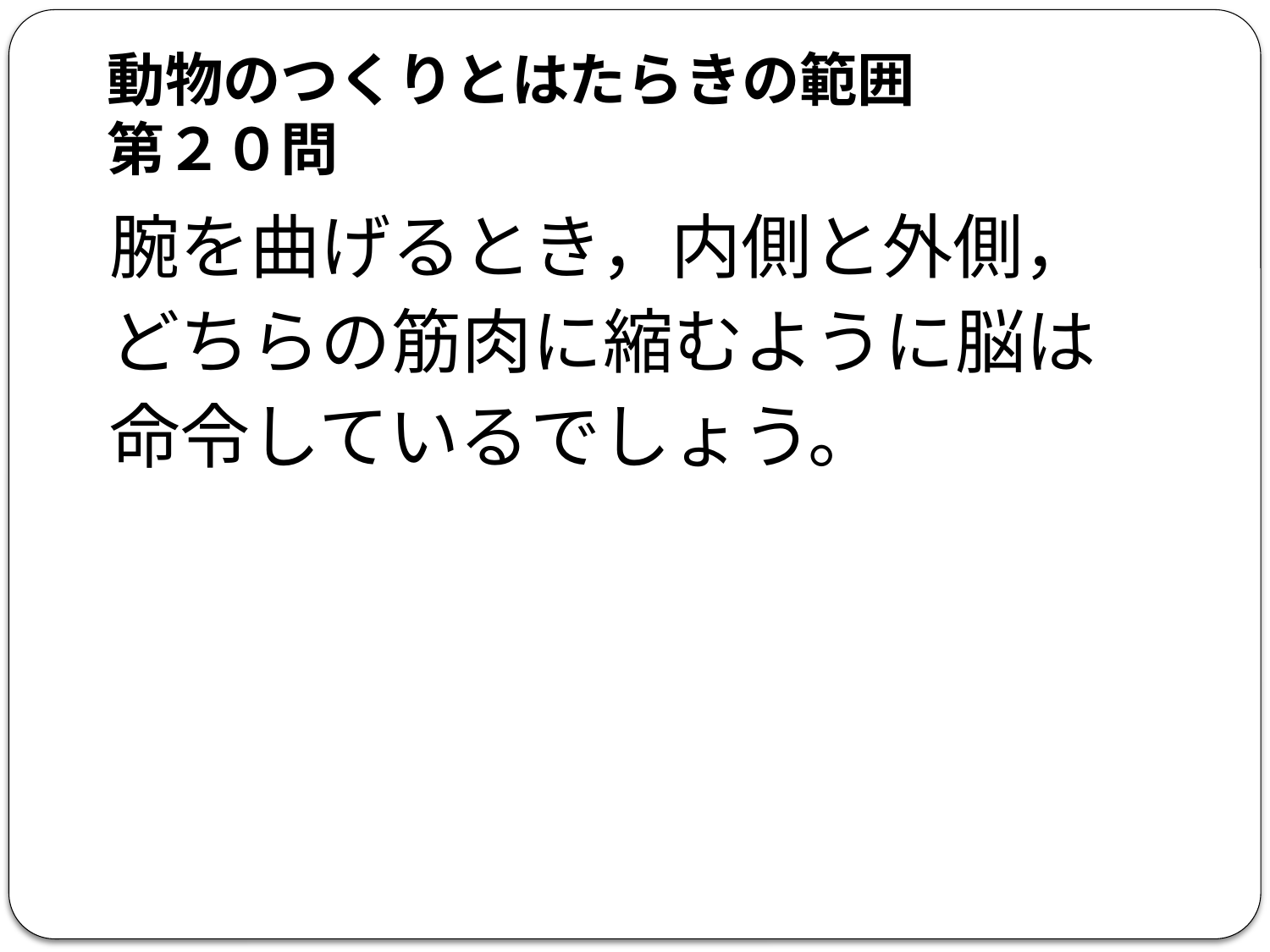

# 動物のつくりとはたらきの範囲 第２０問
腕を曲げるとき，内側と外側，
どちらの筋肉に縮むように脳は
命令しているでしょう。